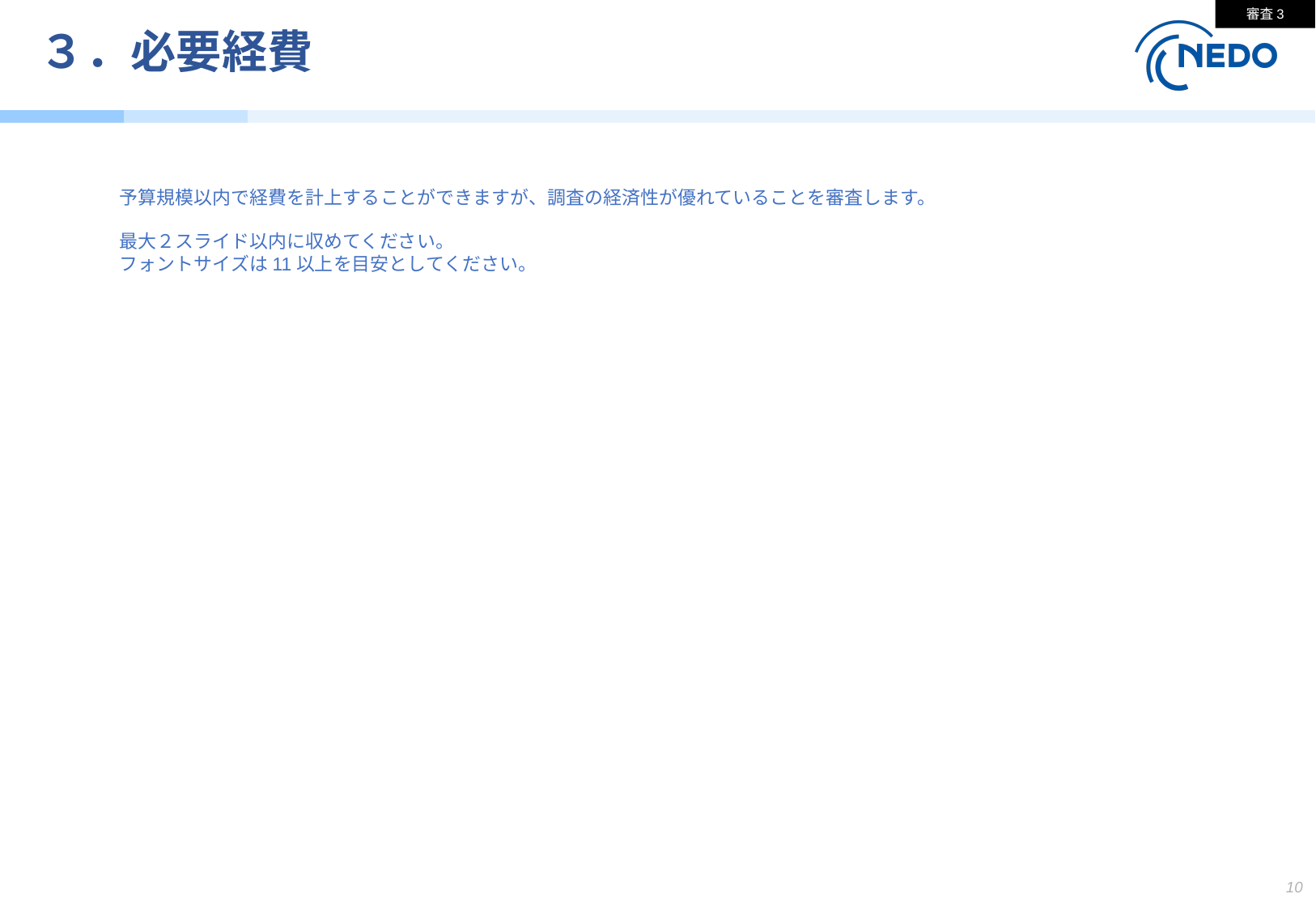

審査3
# ３．必要経費
予算規模以内で経費を計上することができますが、調査の経済性が優れていることを審査します。

最大２スライド以内に収めてください。
フォントサイズは11以上を目安としてください。
10